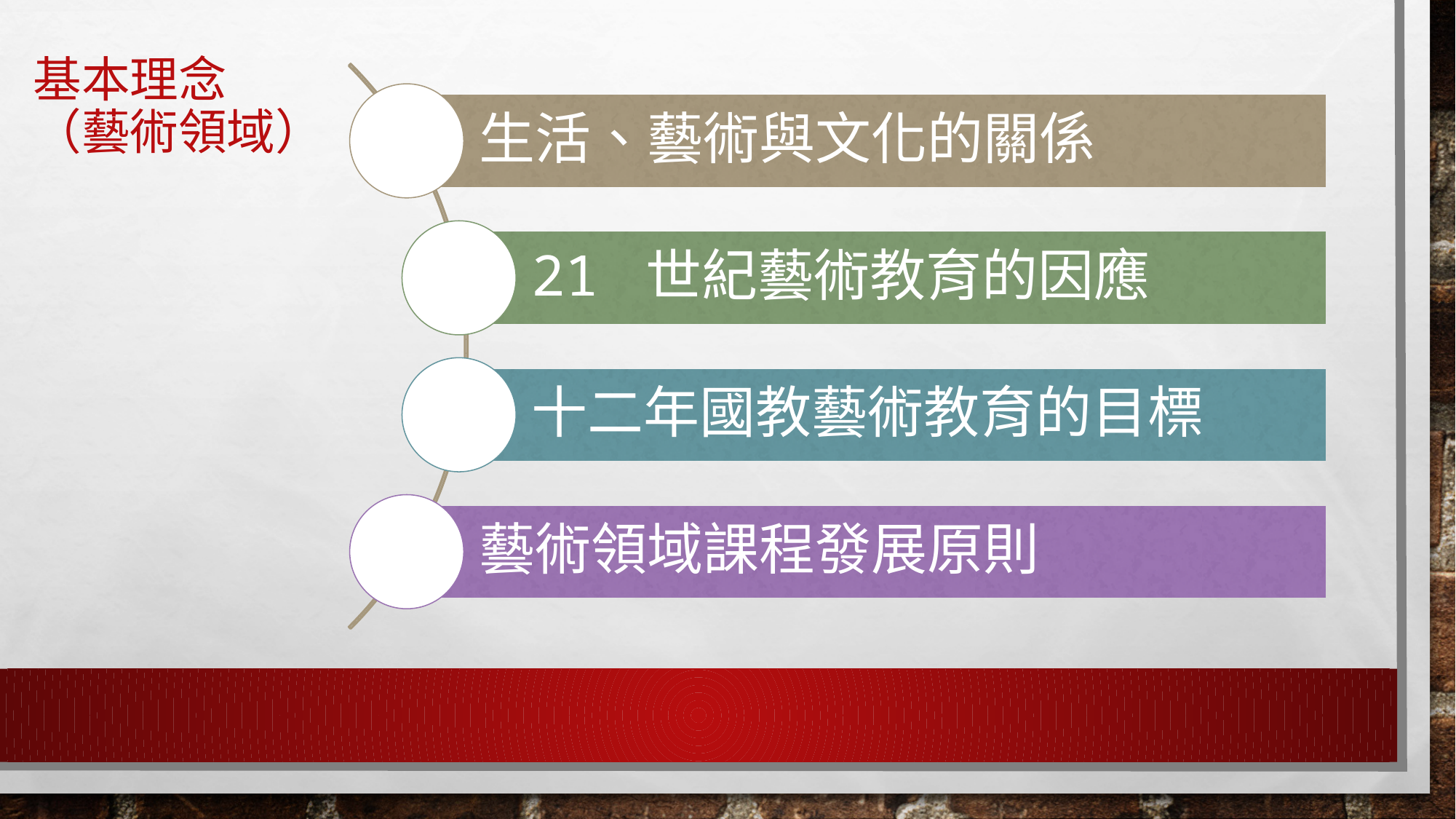

# 基本理念 （藝術領域）
生活、藝術與文化的關係
21 世紀藝術教育的因應
十二年國教藝術教育的目標
藝術領域課程發展原則